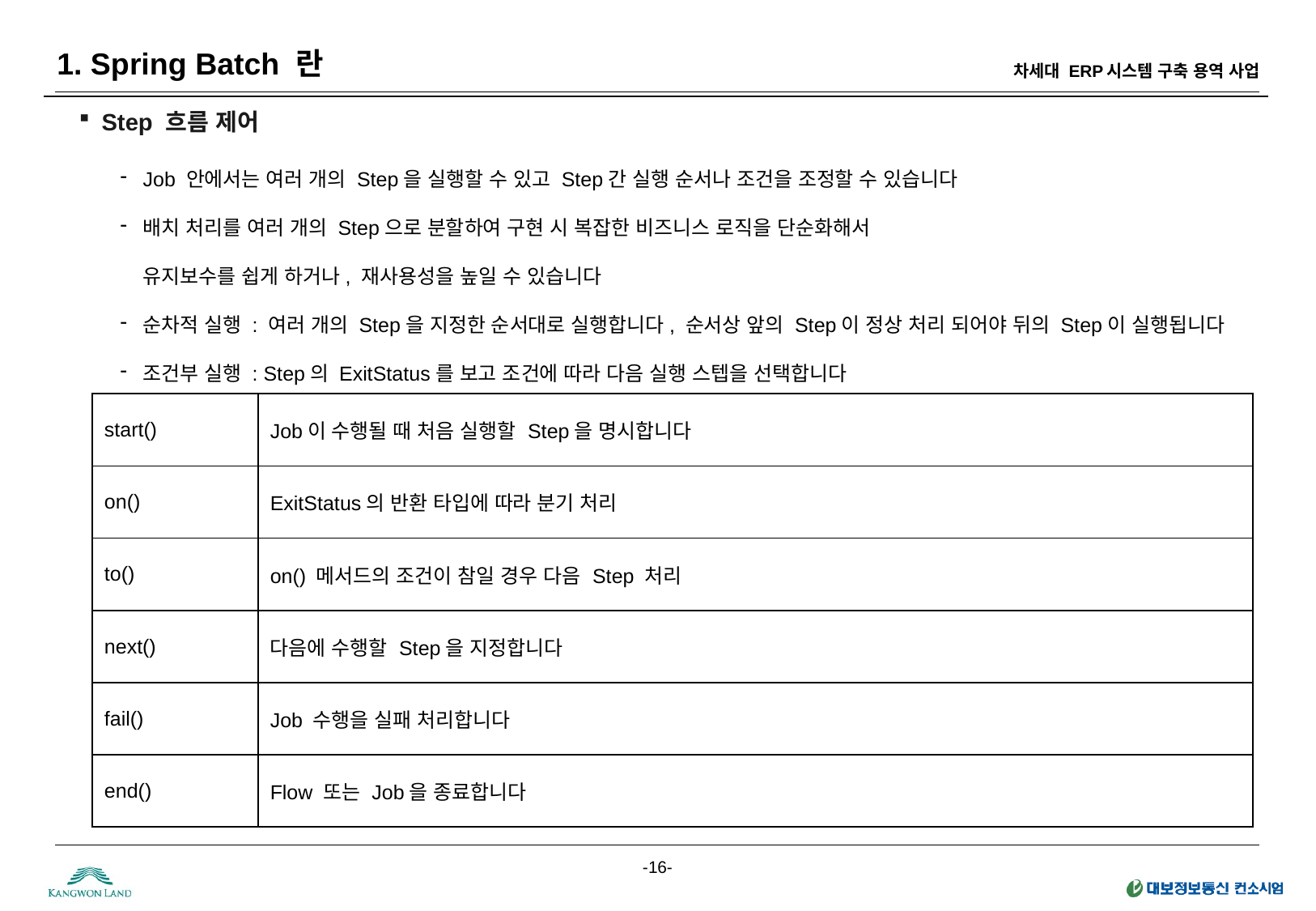

1. Spring Batch 란
Step 흐름 제어

Job 안에서는 여러 개의 Step을 실행할 수 있고 Step간 실행 순서나 조건을 조정할 수 있습니다
배치 처리를 여러 개의 Step으로 분할하여 구현 시 복잡한 비즈니스 로직을 단순화해서
유지보수를 쉽게 하거나, 재사용성을 높일 수 있습니다
순차적 실행 : 여러 개의 Step을 지정한 순서대로 실행합니다, 순서상 앞의 Step이 정상 처리 되어야 뒤의 Step이 실행됩니다
조건부 실행 : Step의 ExitStatus를 보고 조건에 따라 다음 실행 스텝을 선택합니다
| start() | Job이 수행될 때 처음 실행할 Step을 명시합니다 |
| --- | --- |
| on() | ExitStatus의 반환 타입에 따라 분기 처리 |
| to() | on() 메서드의 조건이 참일 경우 다음 Step 처리 |
| next() | 다음에 수행할 Step을 지정합니다 |
| fail() | Job 수행을 실패 처리합니다 |
| end() | Flow 또는 Job을 종료합니다 |